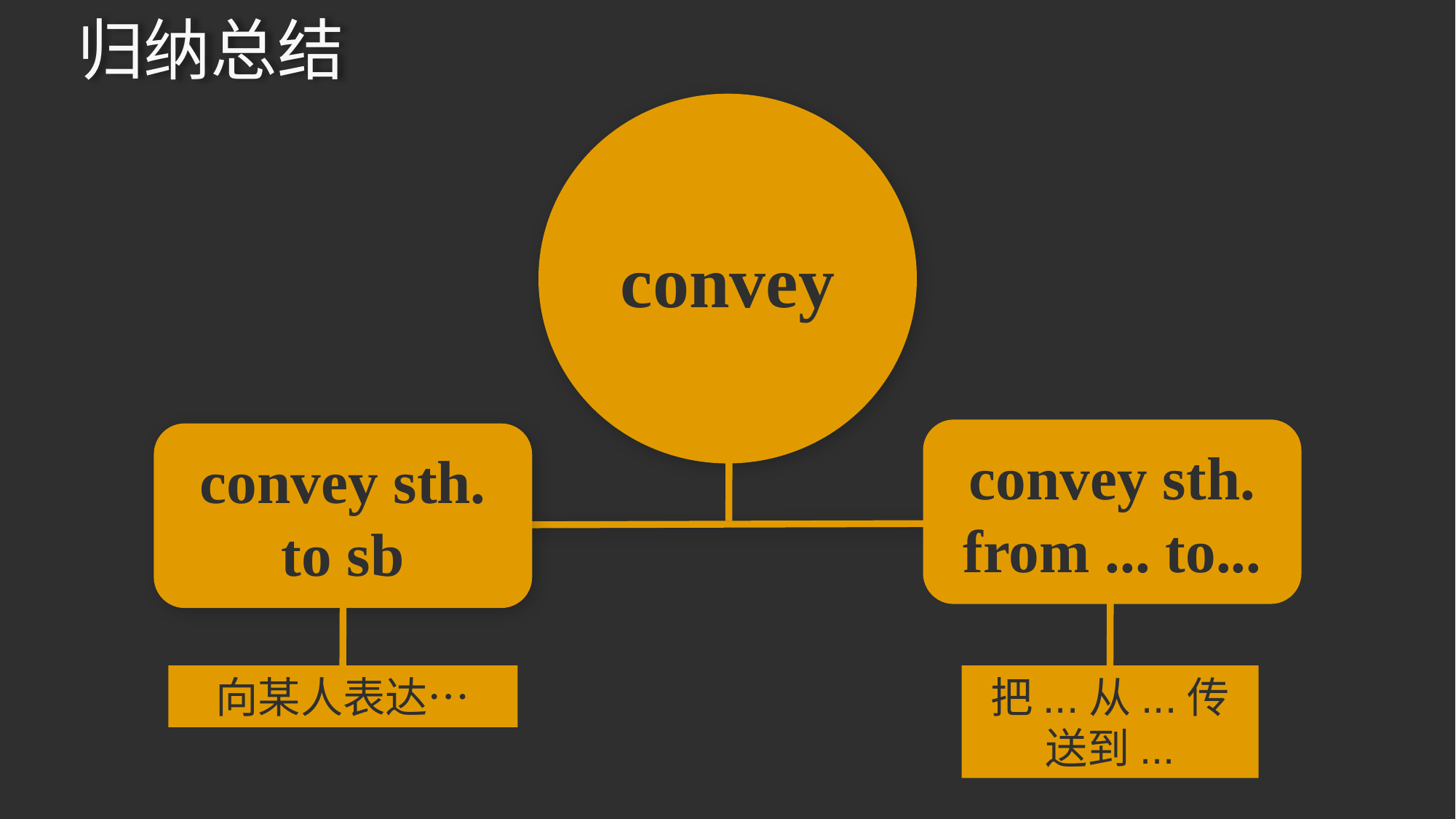

归纳总结
convey
convey sth. from ... to...
convey sth. to sb
向某人表达…
把...从...传送到...